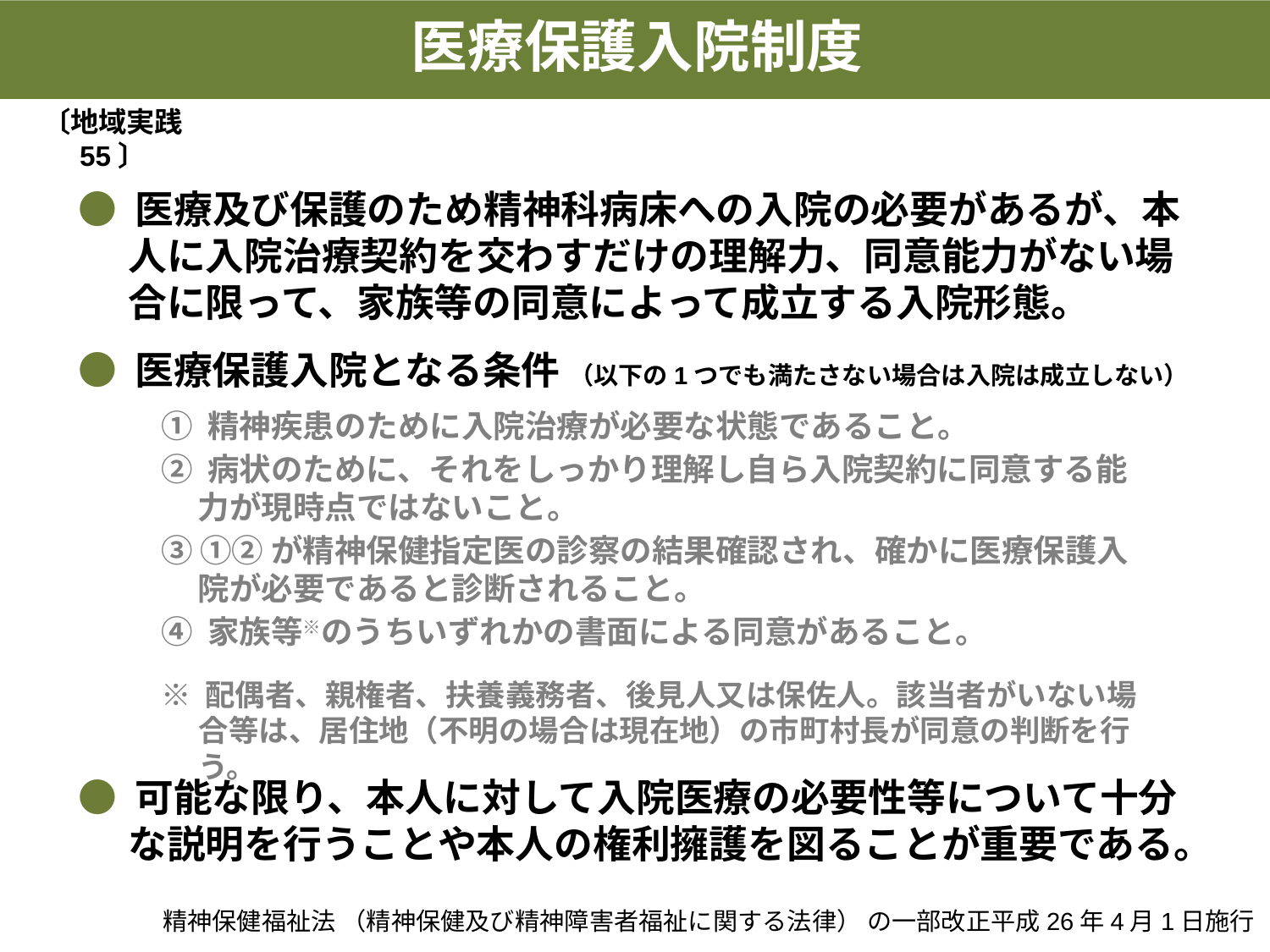

医療保護入院制度
〔地域実践 55〕
● 医療及び保護のため精神科病床への入院の必要があるが、本人に入院治療契約を交わすだけの理解力、同意能力がない場合に限って、家族等の同意によって成立する入院形態。
● 医療保護入院となる条件 （以下の1つでも満たさない場合は入院は成立しない）

● 可能な限り、本人に対して入院医療の必要性等について十分な説明を行うことや本人の権利擁護を図ることが重要である。
① 精神疾患のために入院治療が必要な状態であること。
② 病状のために、それをしっかり理解し自ら入院契約に同意する能力が現時点ではないこと。
③ ①②が精神保健指定医の診察の結果確認され、確かに医療保護入院が必要であると診断されること。
④ 家族等※のうちいずれかの書面による同意があること。
※ 配偶者、親権者、扶養義務者、後見人又は保佐人。該当者がいない場合等は、居住地（不明の場合は現在地）の市町村長が同意の判断を行う。
精神保健福祉法 （精神保健及び精神障害者福祉に関する法律） の一部改正平成26年4月1日施行